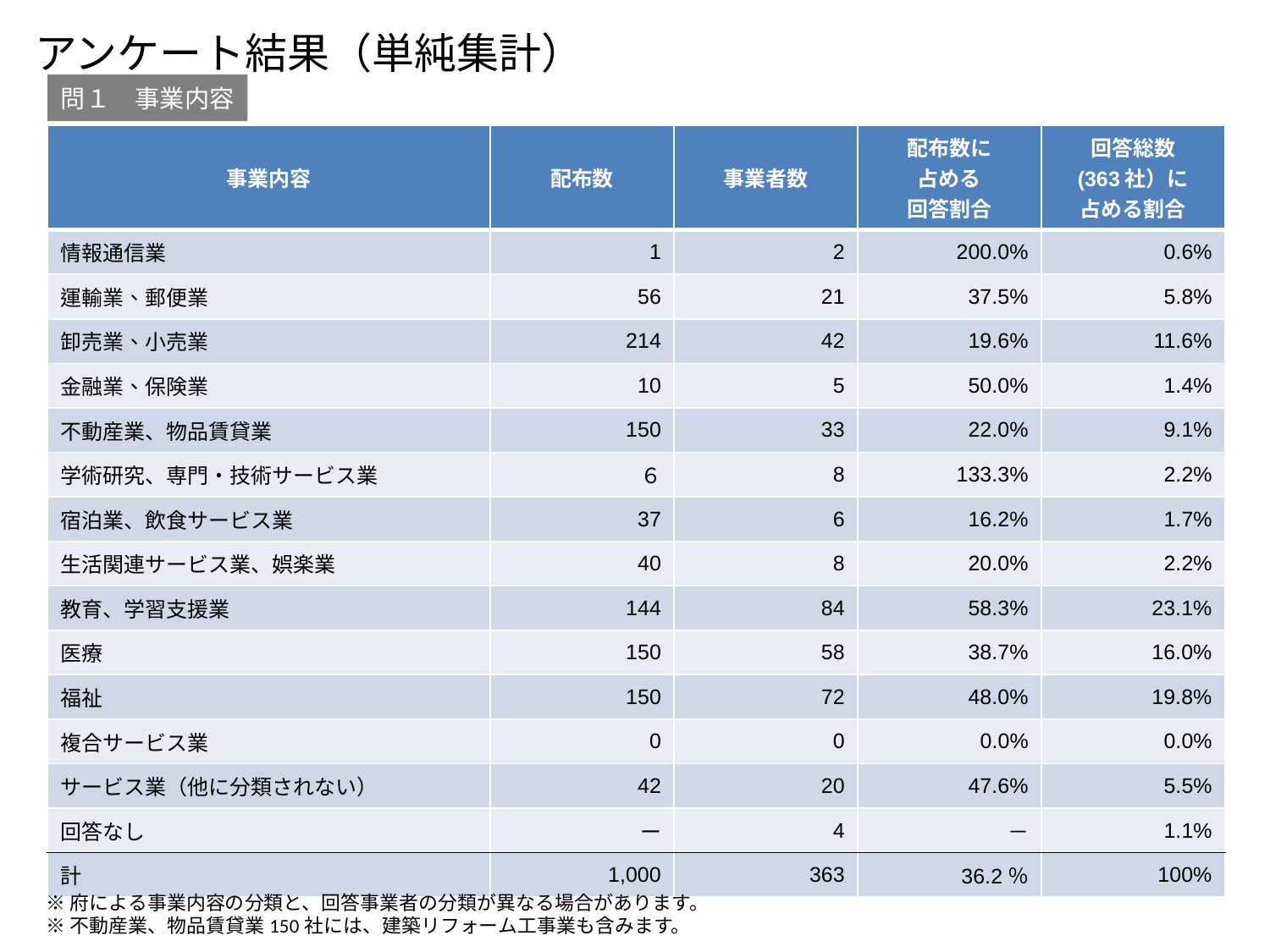

アンケート結果（単純集計）
問１　事業内容

| 事業内容 | 配布数 | 事業者数 | 配布数に 占める 回答割合 | 回答総数 (363社）に 占める割合 |
| --- | --- | --- | --- | --- |
| 情報通信業 | 1 | 2 | 200.0% | 0.6% |
| 運輸業、郵便業 | 56 | 21 | 37.5% | 5.8% |
| 卸売業、小売業 | 214 | 42 | 19.6% | 11.6% |
| 金融業、保険業 | 10 | 5 | 50.0% | 1.4% |
| 不動産業、物品賃貸業 | 150 | 33 | 22.0% | 9.1% |
| 学術研究、専門・技術サービス業 | ６ | 8 | 133.3% | 2.2% |
| 宿泊業、飲食サービス業 | 37 | 6 | 16.2% | 1.7% |
| 生活関連サービス業、娯楽業 | 40 | 8 | 20.0% | 2.2% |
| 教育、学習支援業 | 144 | 84 | 58.3% | 23.1% |
| 医療 | 150 | 58 | 38.7% | 16.0% |
| 福祉 | 150 | 72 | 48.0% | 19.8% |
| 複合サービス業 | 0 | 0 | 0.0% | 0.0% |
| サービス業（他に分類されない） | 42 | 20 | 47.6% | 5.5% |
| 回答なし | ー | 4 | － | 1.1% |
| 計 | 1,000 | 363 | 36.2％ | 100% |
※府による事業内容の分類と、回答事業者の分類が異なる場合があります。
※不動産業、物品賃貸業150社には、建築リフォーム工事業も含みます。